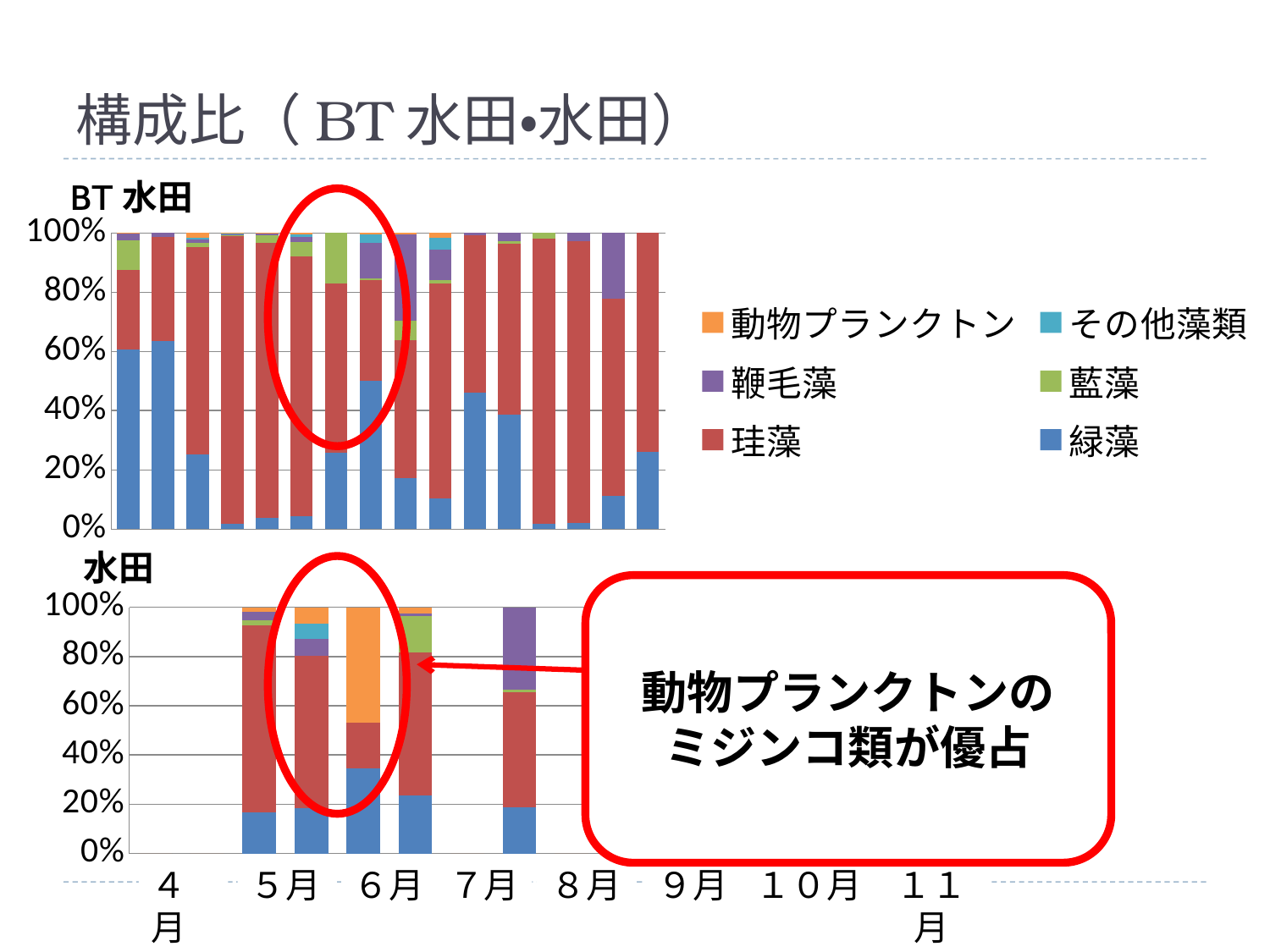

# 構成比（BT水田・水田）
BT水田

### Chart

| Category | 緑藻 | 珪藻 | 藍藻 | 鞭毛藻 | その他藻類 | 動物プランクトン |
|---|---|---|---|---|---|---|
| 4,8 | 177.66666666666652 | 79.0 | 29.33333333333307 | 6.666666666666667 | 0.0 | 0.4 |
| 4,20 | 50.0 | 27.6 | 0.0 | 1.0 | 0.0 | 0.0 |
| 5,16 | 68.2 | 188.59999999999997 | 3.4 | 3.0 | 1.8 | 4.4 |
| 5,26 | 9.0 | 516.6666666666666 | 2.666666666666667 | 0.3333333333333333 | 2.0 | 0.4 |
| 6,4 | 10.000000000000002 | 238.66666666666652 | 6.333333333333382 | 1.6666666666666667 | 0.0 | 0.4 |
| 6,23 | 3.3333333333333335 | 66.0 | 3.666666666666667 | 1.3333333333333333 | 0.6666666666666666 | 0.4 |
| 7,14 | 16.0 | 35.333333333333336 | 10.666666666666726 | 0.0 | 0.0 | 0.0 |
| 7,28 | 35.0 | 23.666666666666664 | 0.3333333333333333 | 8.333333333333332 | 2.0 | 0.4 |
| 8,11 | 15.333333333333332 | 41.0 | 6.0 | 25.666666666666668 | 0.0 | 0.4 |
| 8,25 | 3.666666666666667 | 25.33333333333307 | 0.3333333333333333 | 3.6666666666666665 | 1.3333333333333333 | 0.6000000000000006 |
| 9,8 | 23.0 | 26.666666666666668 | 0.0 | 0.3333333333333333 | 0.0 | 0.0 |
| 9,22 | 14.0 | 21.0 | 0.3333333333333333 | 1.0 | 0.0 | 0.0 |
| 10,6 | 1.3333333333333333 | 71.0 | 1.3333333333333333 | 0.0 | 0.0 | 0.0 |
| 10,21 | 0.6666666666666666 | 32.6666666666661 | 0.0 | 1.0 | 0.0 | 0.0 |
| 11,4 | 1.6666666666666665 | 10.0 | 0.0 | 3.3333333333333335 | 0.0 | 0.0 |
| 11,18 | 3.666666666666667 | 10.333333333333334 | 0.0 | 0.0 | 0.0 | 0.0 |
水田

動物プランクトンの
ミジンコ類が優占

[unsupported chart]

４月
５月
６月
７月
８月
９月
１０月
１１月